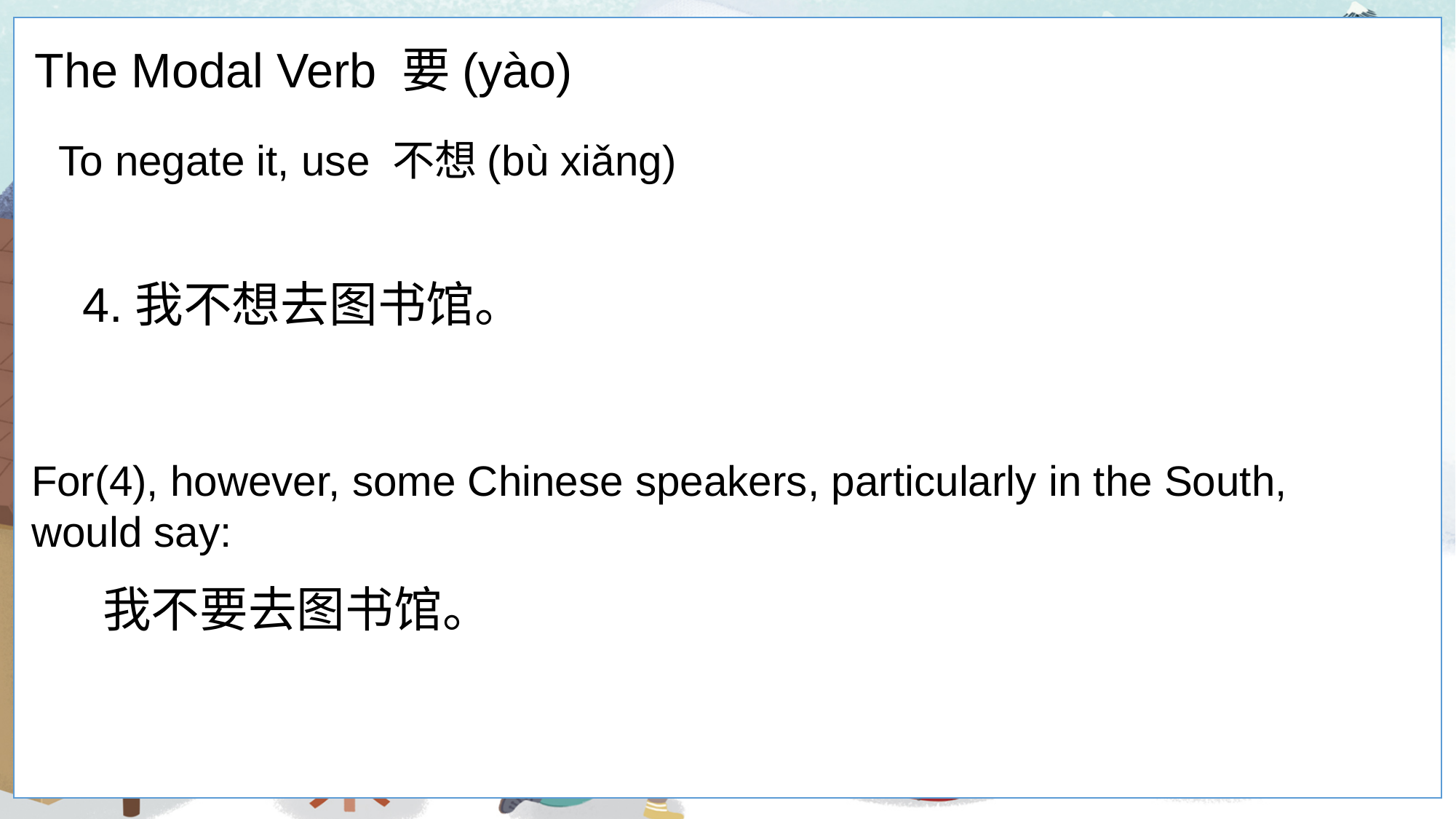

The Modal Verb 要(yào)
To negate it, use 不想(bù xiǎng)
4.我不想去图书馆。

For(4), however, some Chinese speakers, particularly in the South, would say:
   我不要去图书馆。